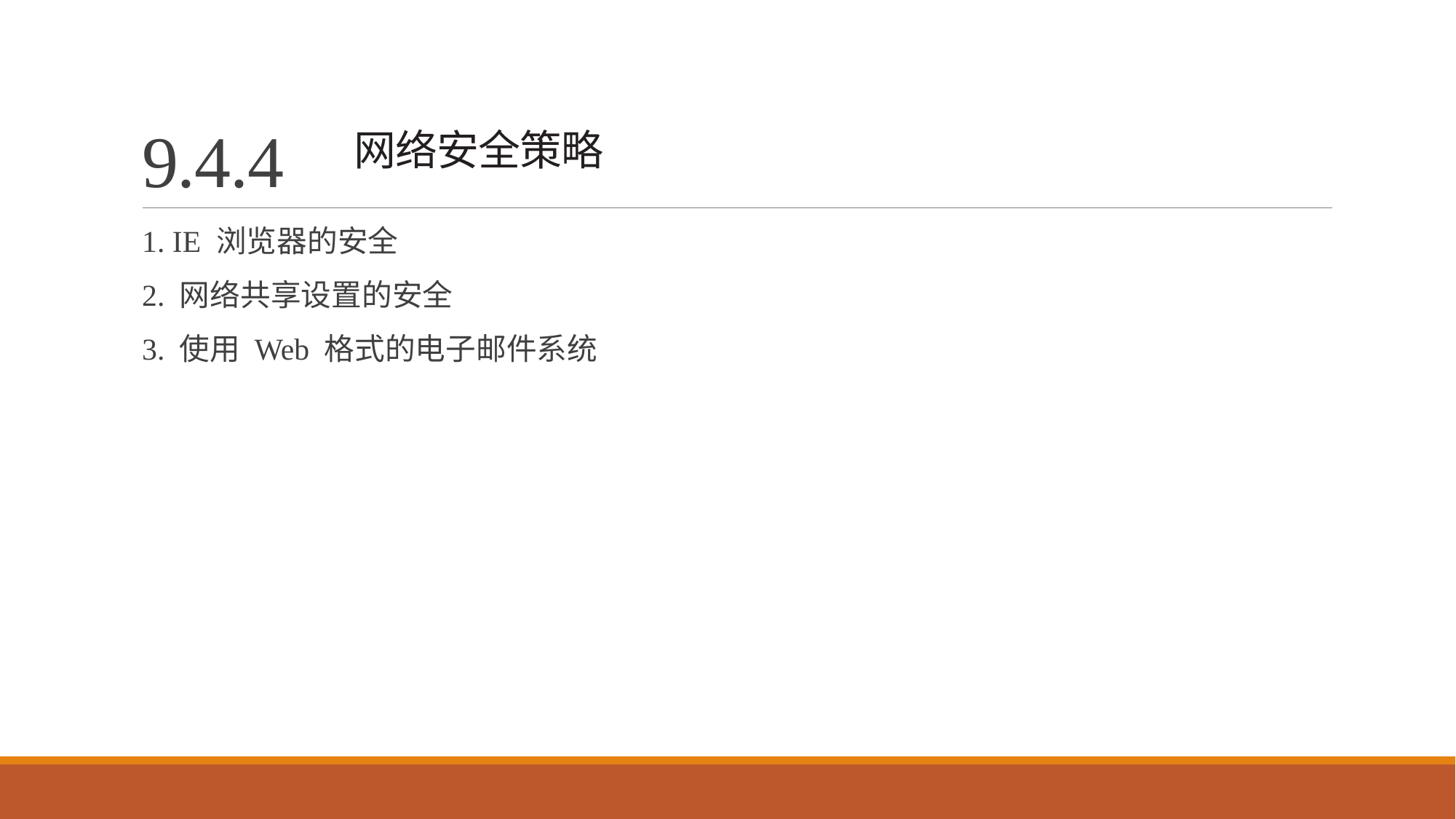

# 9.4.4   网络安全策略
1. IE 浏览器的安全
2. 网络共享设置的安全
3. 使用 Web 格式的电子邮件系统